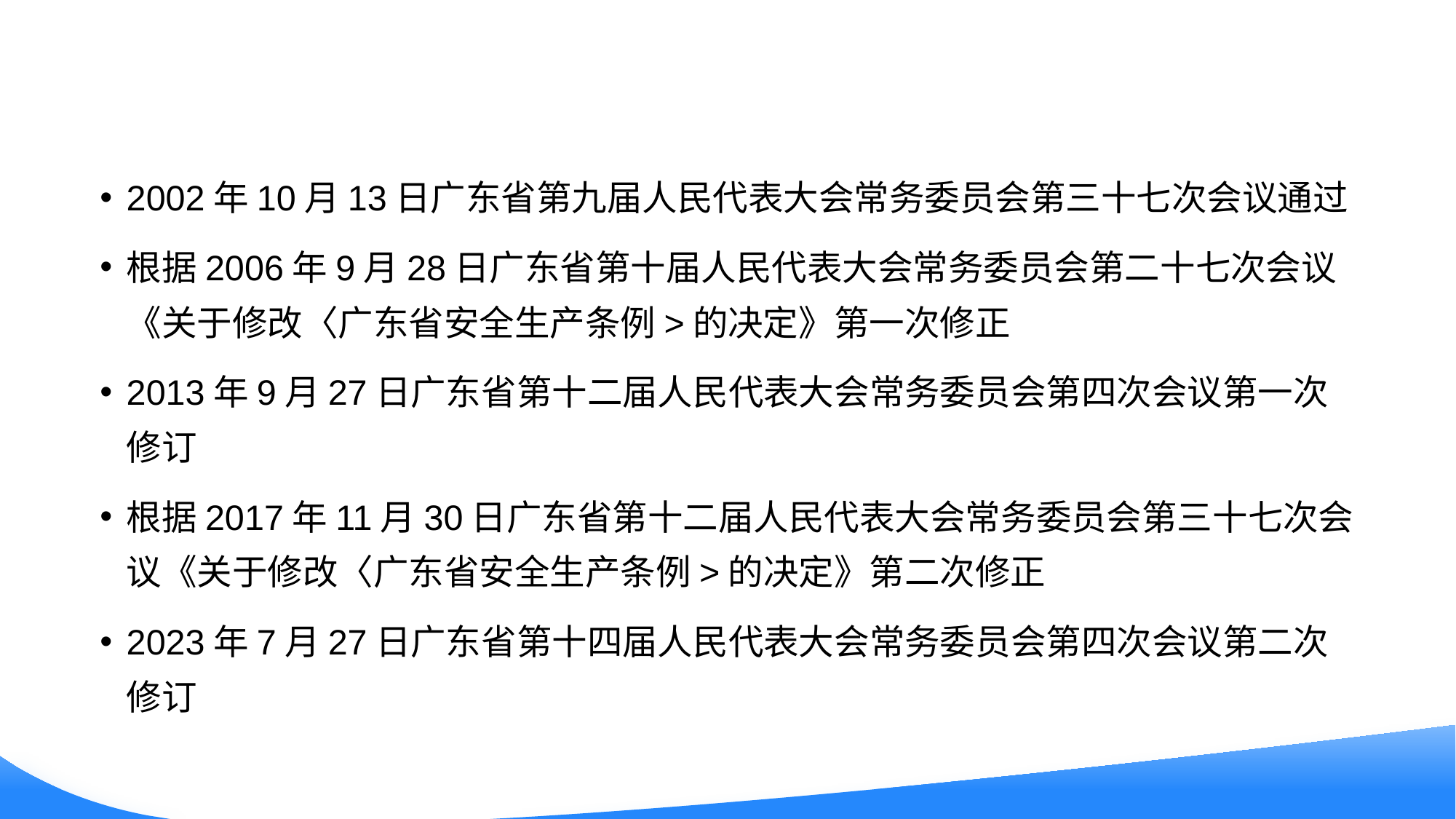

#
2002年10月13日广东省第九届人民代表大会常务委员会第三十七次会议通过
根据2006年9月28日广东省第十届人民代表大会常务委员会第二十七次会议《关于修改〈广东省安全生产条例>的决定》第一次修正
2013年9月27日广东省第十二届人民代表大会常务委员会第四次会议第一次修订
根据2017年11月30日广东省第十二届人民代表大会常务委员会第三十七次会议《关于修改〈广东省安全生产条例>的决定》第二次修正
2023年7月27日广东省第十四届人民代表大会常务委员会第四次会议第二次修订